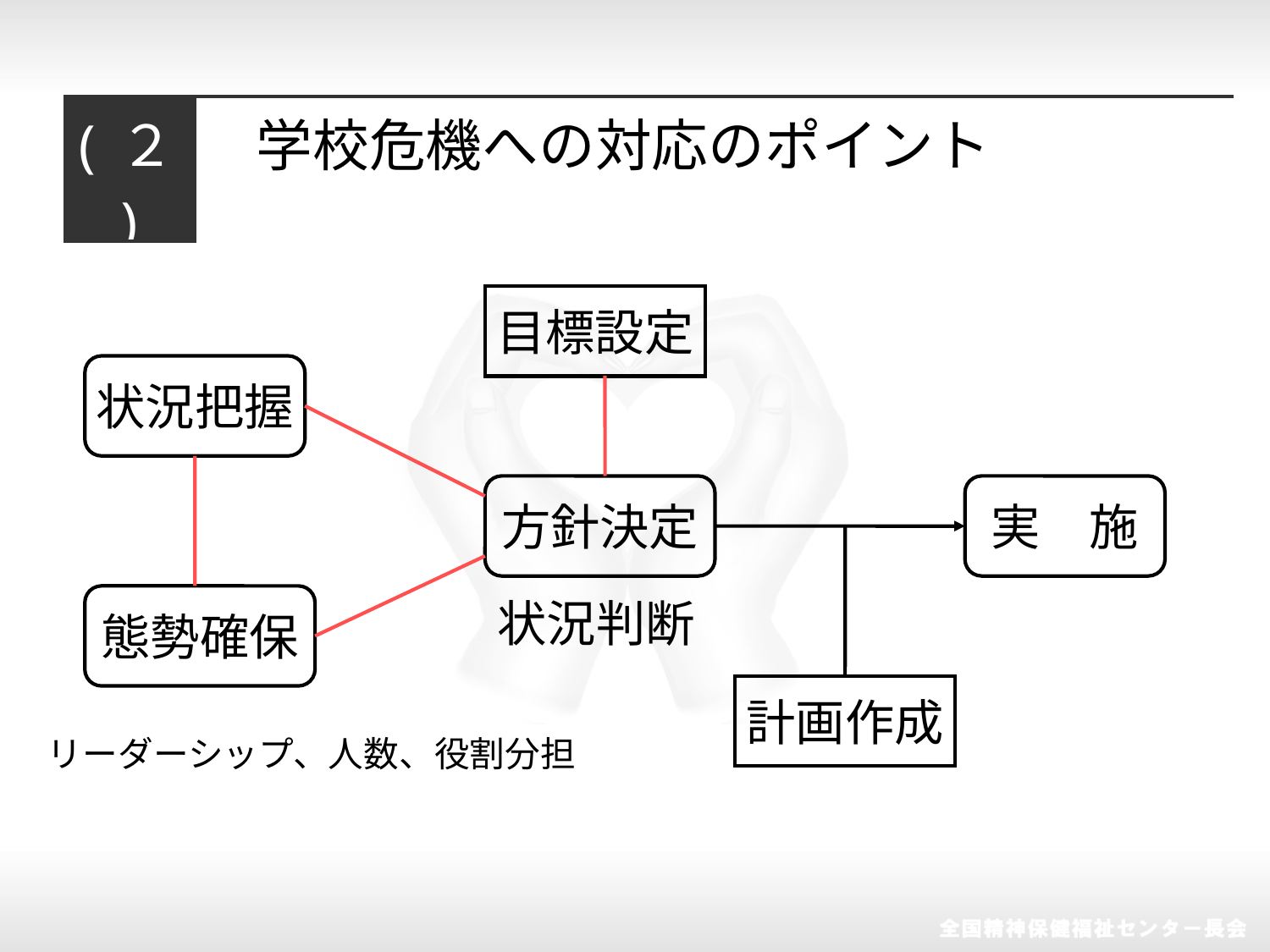

| (２) | 学校危機への対応のポイント |
| --- | --- |
目標設定
状況把握

方針決定
実　施

態勢確保
状況判断
計画作成
リーダーシップ、人数、役割分担